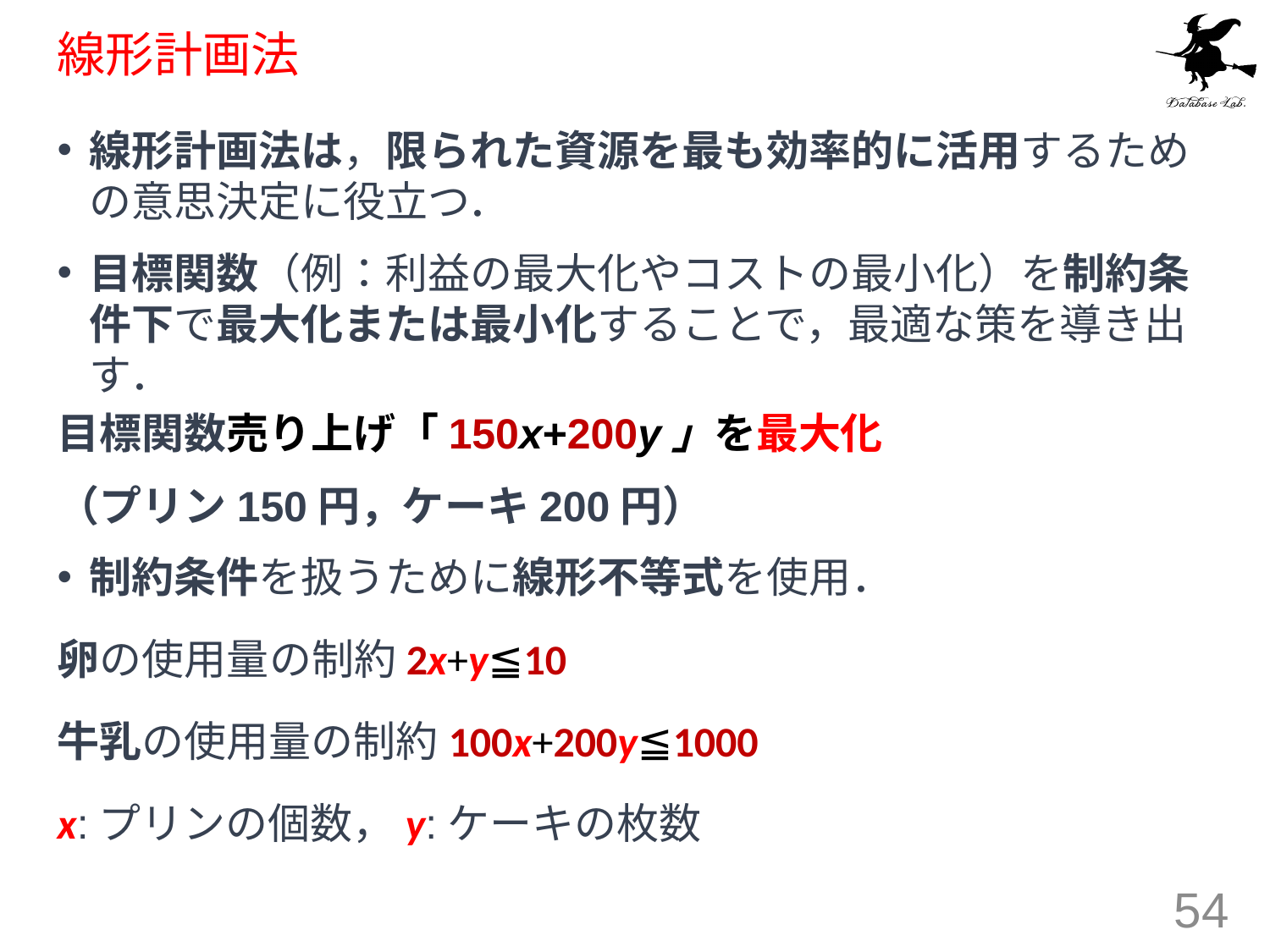

# 線形計画法
線形計画法は，限られた資源を最も効率的に活用するための意思決定に役立つ．
目標関数（例：利益の最大化やコストの最小化）を制約条件下で最大化または最小化することで，最適な策を導き出す．
目標関数売り上げ「150x+200y」を最大化
（プリン150円，ケーキ200円）
制約条件を扱うために線形不等式を使用．
卵の使用量の制約2x+y≦10
牛乳の使用量の制約100x+200y≦1000
x:プリンの個数，y:ケーキの枚数

54